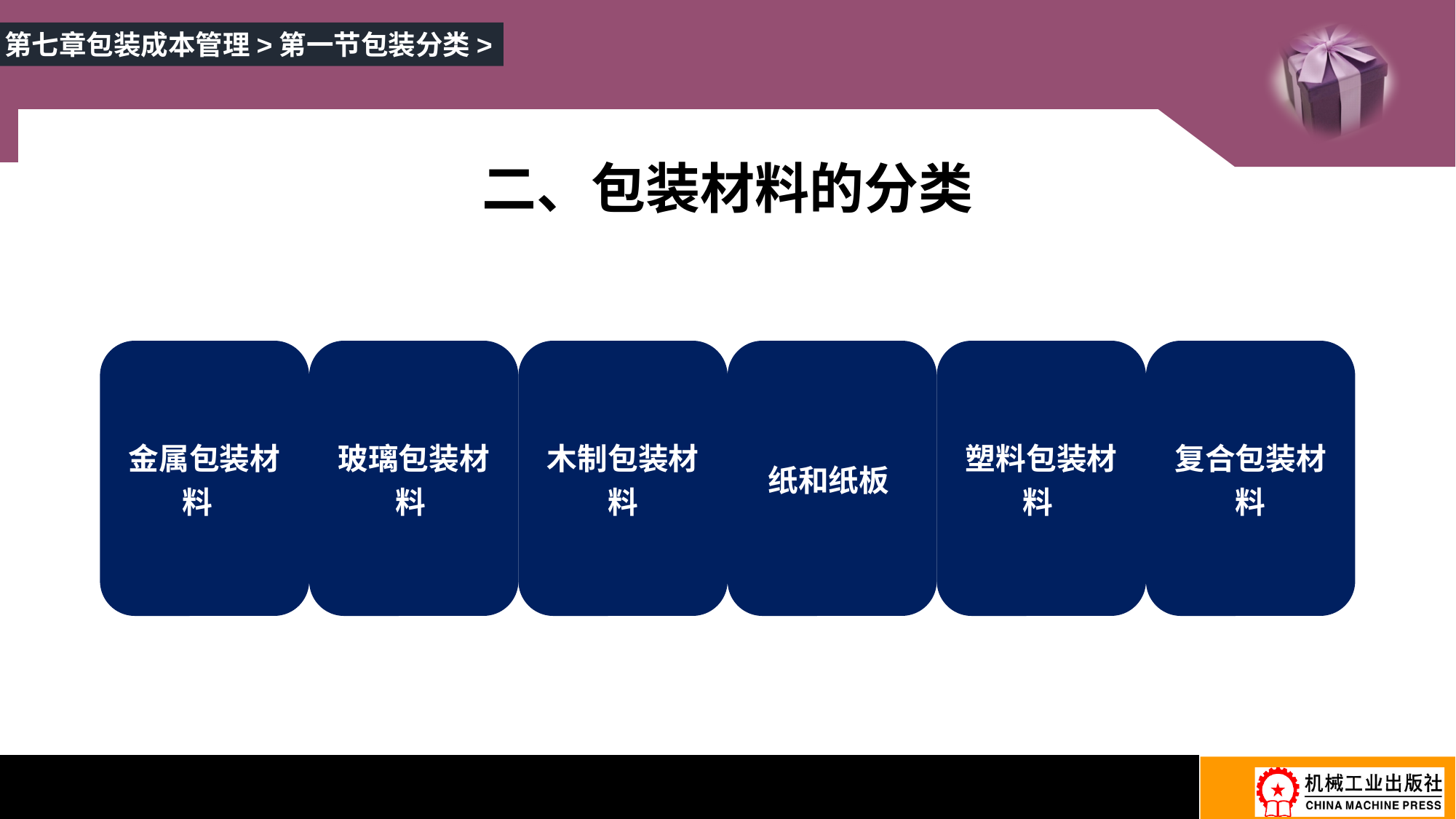

第七章包装成本管理>第一节包装分类>
# 二、包装材料的分类
金属包装材料
玻璃包装材料
塑料包装材料
木制包装材料
纸和纸板
复合包装材料